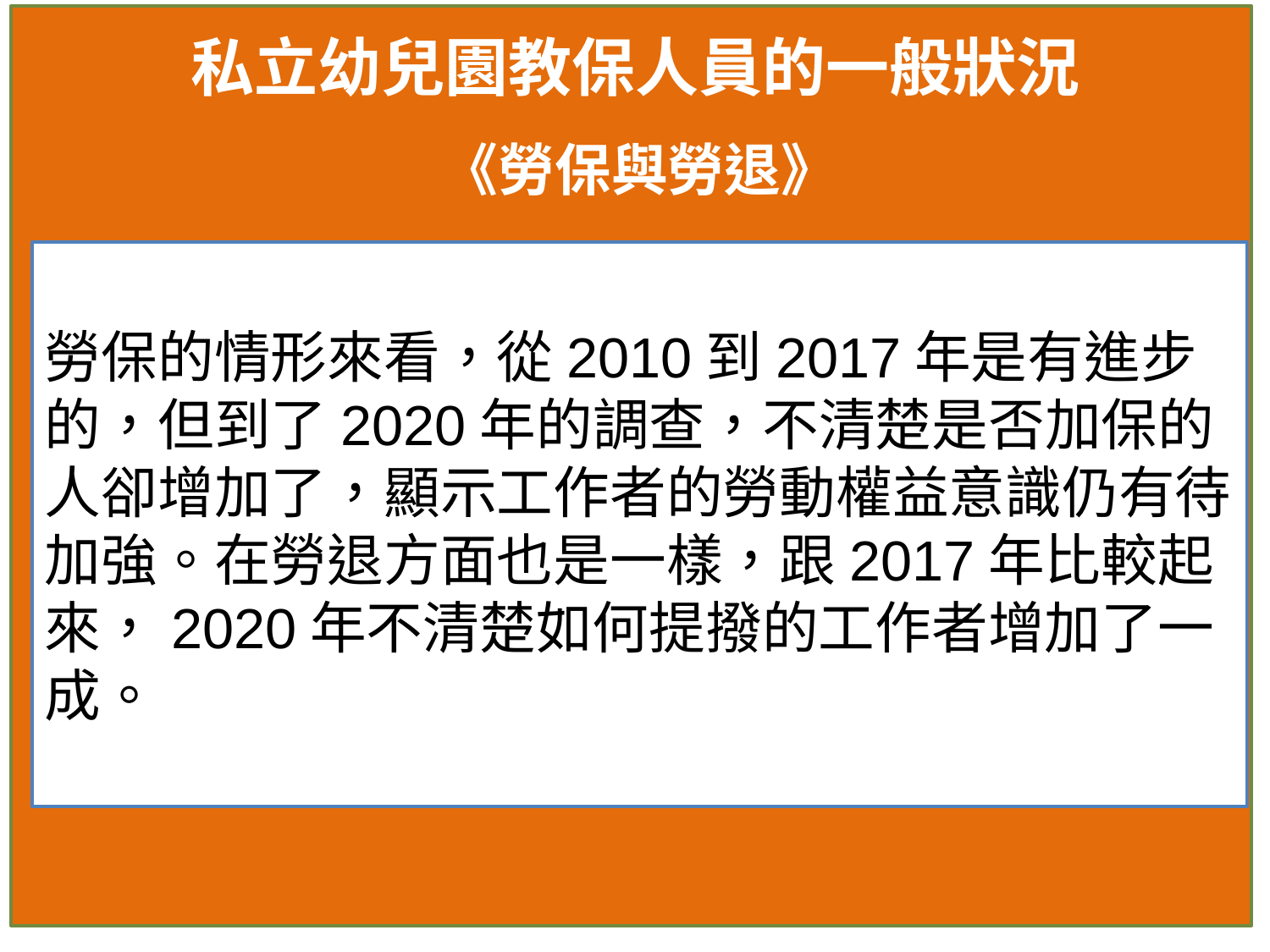

# 私立幼兒園教保人員的一般狀況

《勞保與勞退》
勞保的情形來看，從2010到2017年是有進步的，但到了2020年的調查，不清楚是否加保的人卻增加了，顯示工作者的勞動權益意識仍有待加強。在勞退方面也是一樣，跟2017年比較起來，2020年不清楚如何提撥的工作者增加了一成。